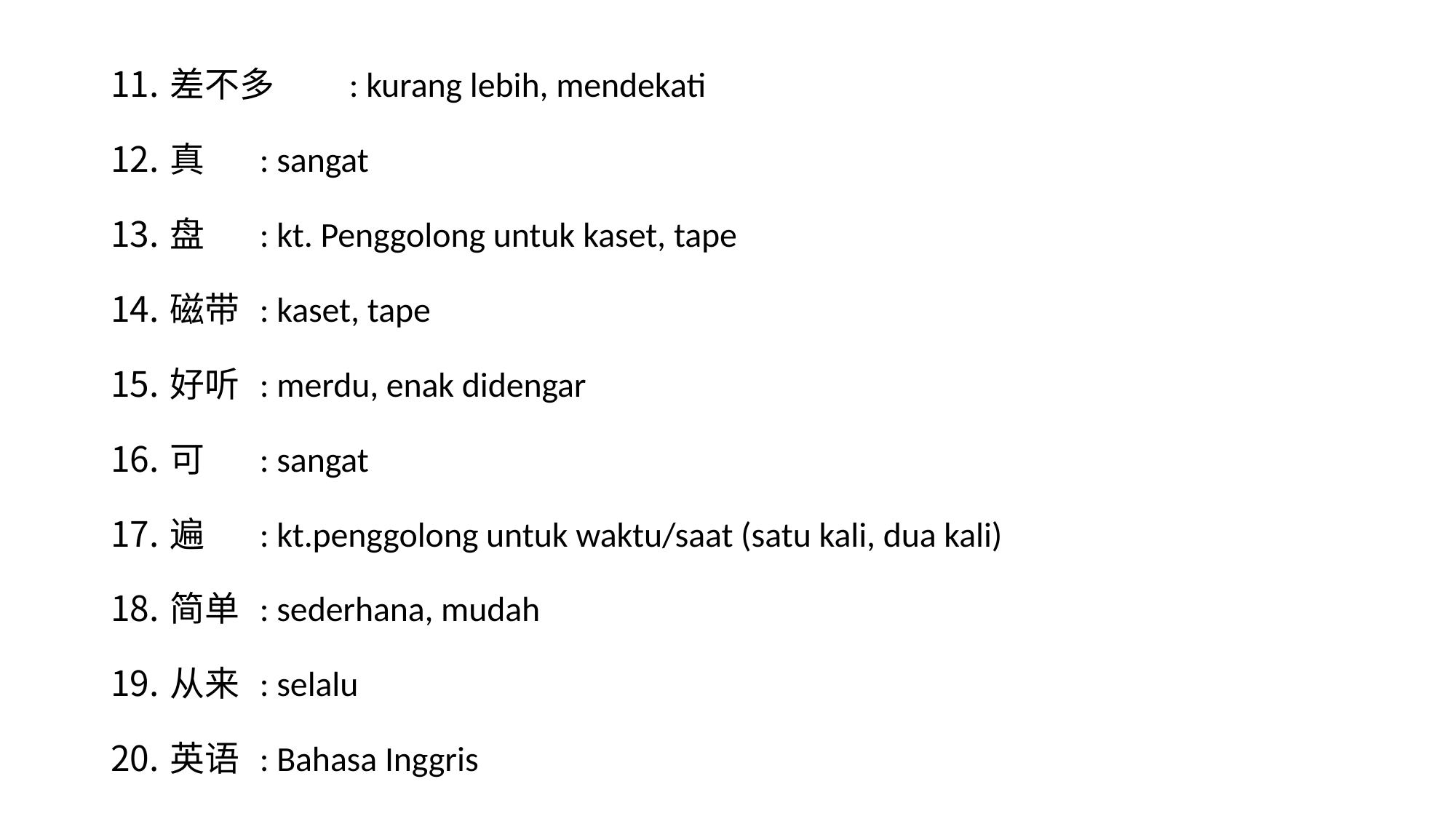

差不多	: kurang lebih, mendekati
真		: sangat
盘		: kt. Penggolong untuk kaset, tape
磁带	: kaset, tape
好听	: merdu, enak didengar
可		: sangat
遍		: kt.penggolong untuk waktu/saat (satu kali, dua kali)
简单	: sederhana, mudah
从来	: selalu
英语	: Bahasa Inggris